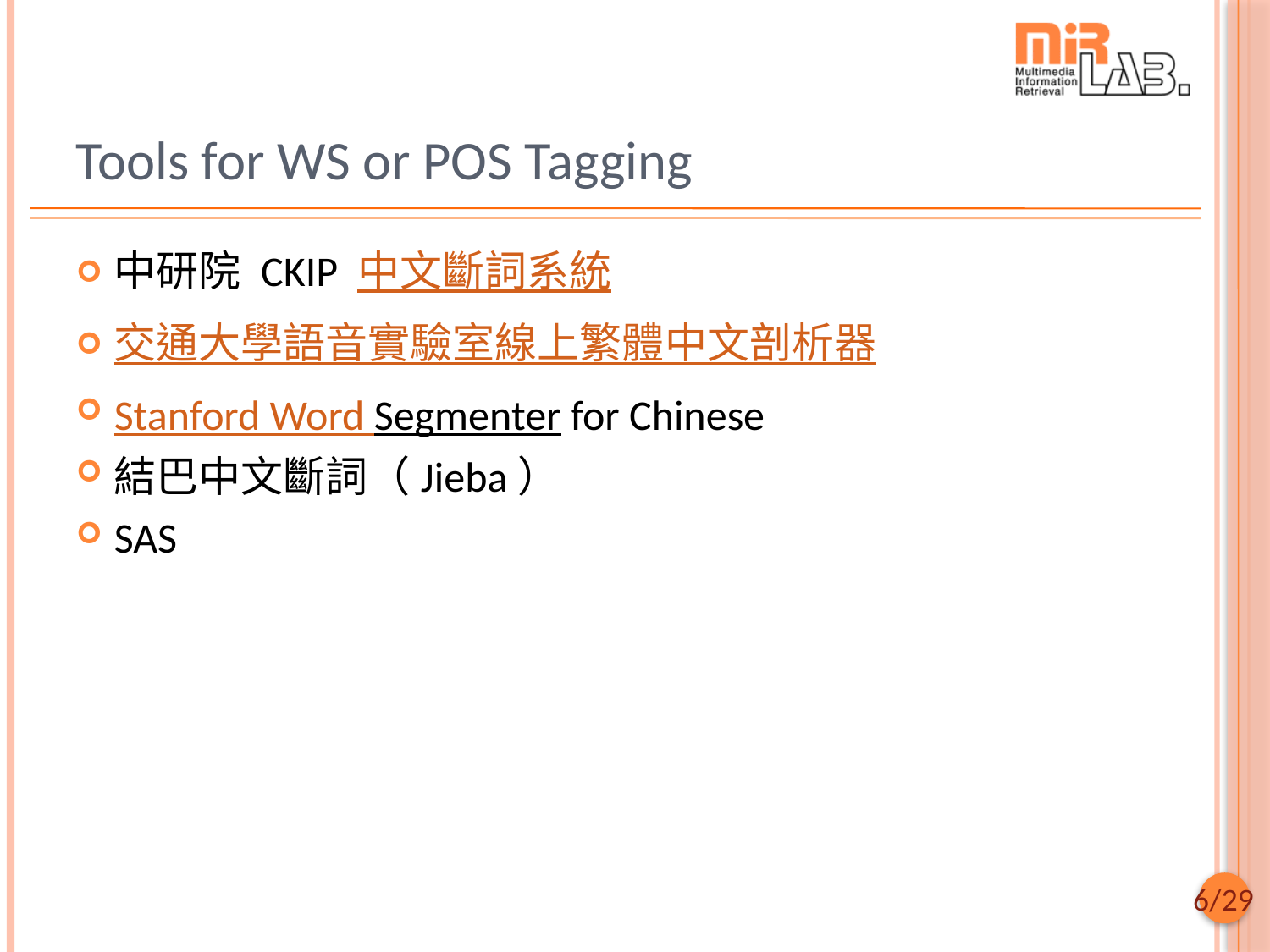

# Tools for WS or POS Tagging
中研院 CKIP 中文斷詞系統
交通大學語音實驗室線上繁體中文剖析器
Stanford Word Segmenter for Chinese
結巴中文斷詞（Jieba）
SAS